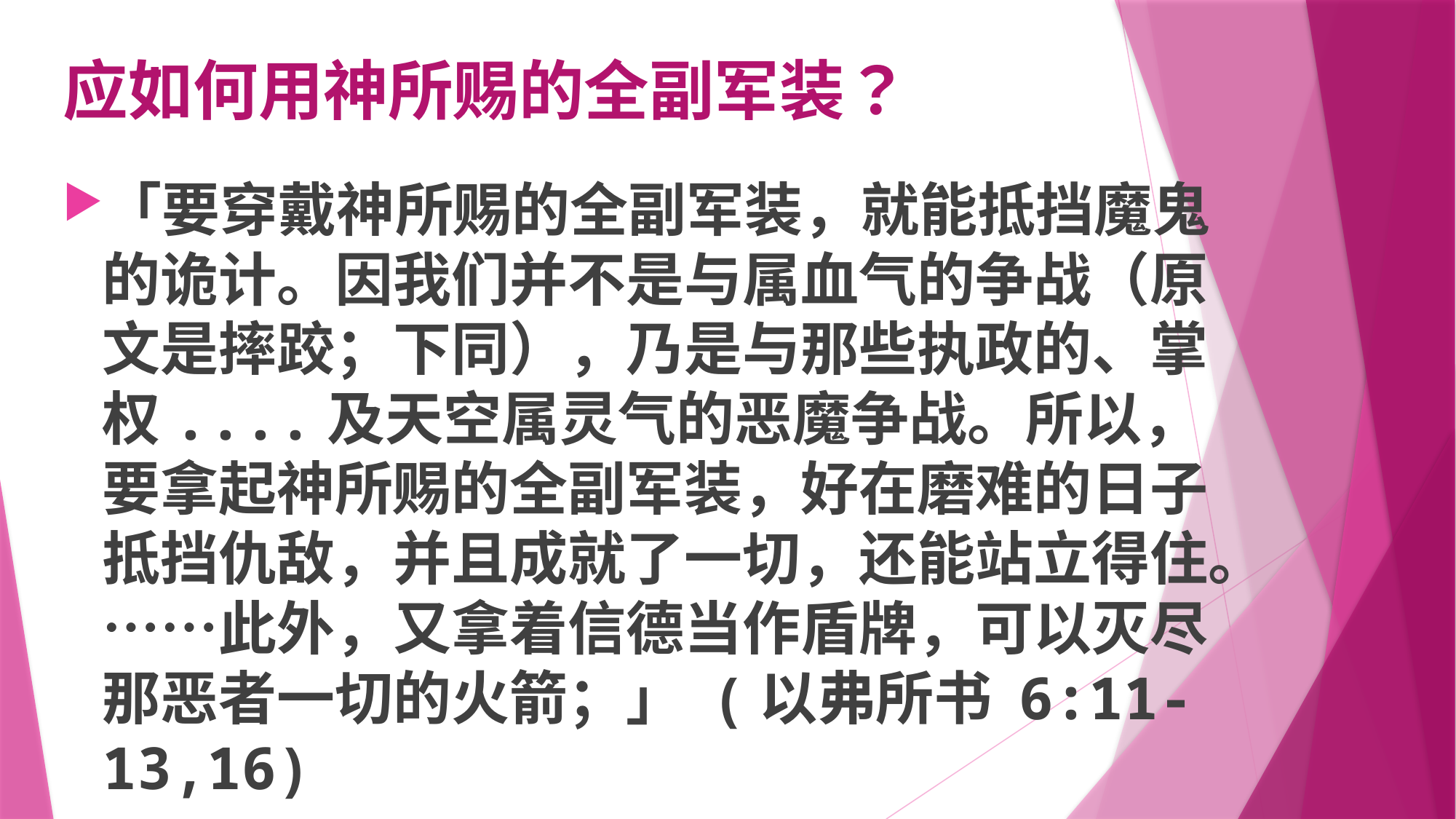

# 应如何用神所赐的全副军装？
「要穿戴神所赐的全副军装，就能抵挡魔鬼的诡计。因我们并不是与属血气的争战（原文是摔跤；下同），乃是与那些执政的、掌权....及天空属灵气的恶魔争战。所以，要拿起神所赐的全副军装，好在磨难的日子抵挡仇敌，并且成就了一切，还能站立得住。……此外，又拿着信德当作盾牌，可以灭尽那恶者一切的火箭；」 (以弗所书 6:11-13,16)